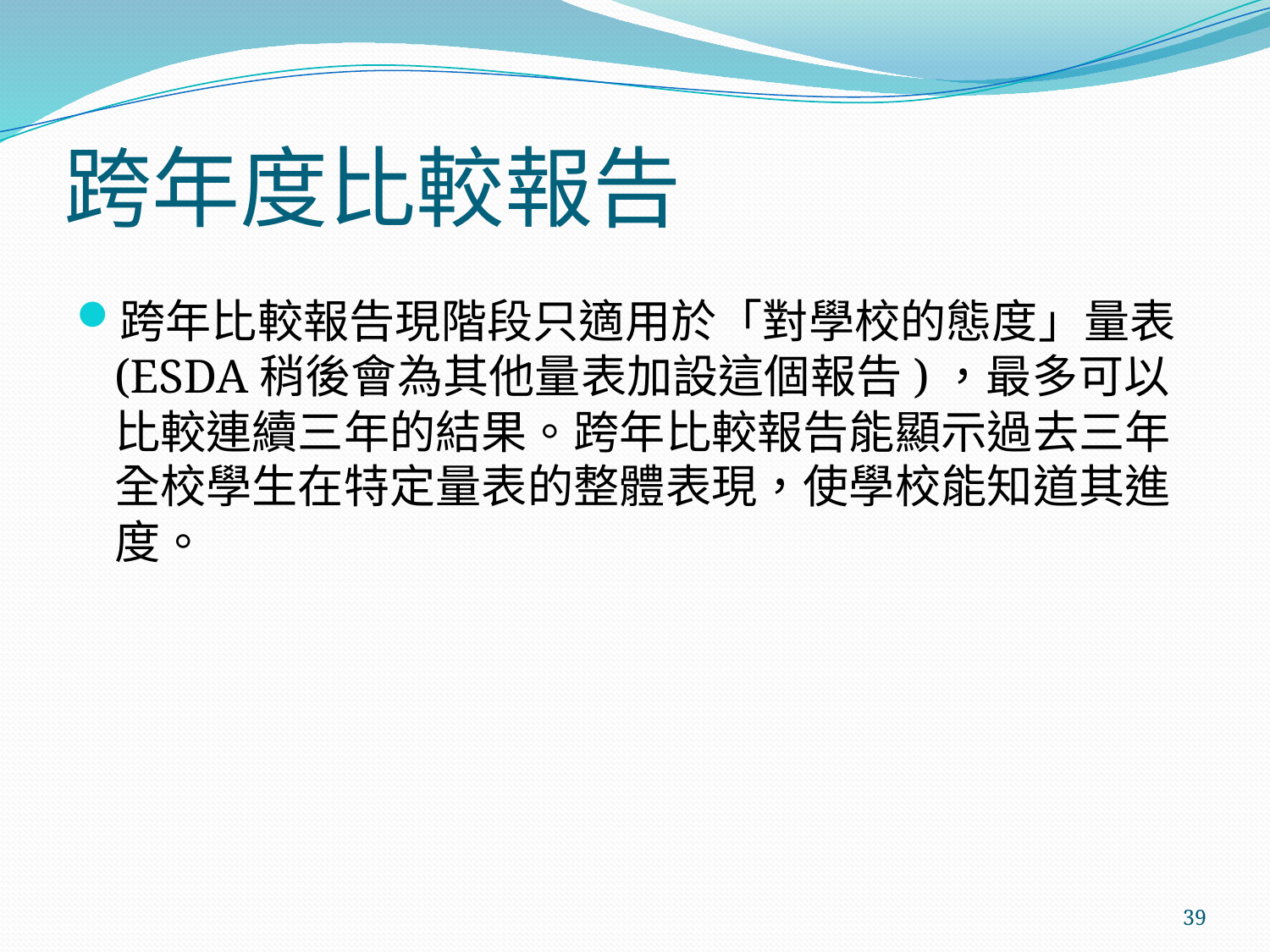

# 跨年度比較報告
跨年比較報告現階段只適用於「對學校的態度」量表 (ESDA稍後會為其他量表加設這個報告)，最多可以比較連續三年的結果。跨年比較報告能顯示過去三年全校學生在特定量表的整體表現，使學校能知道其進度。
39